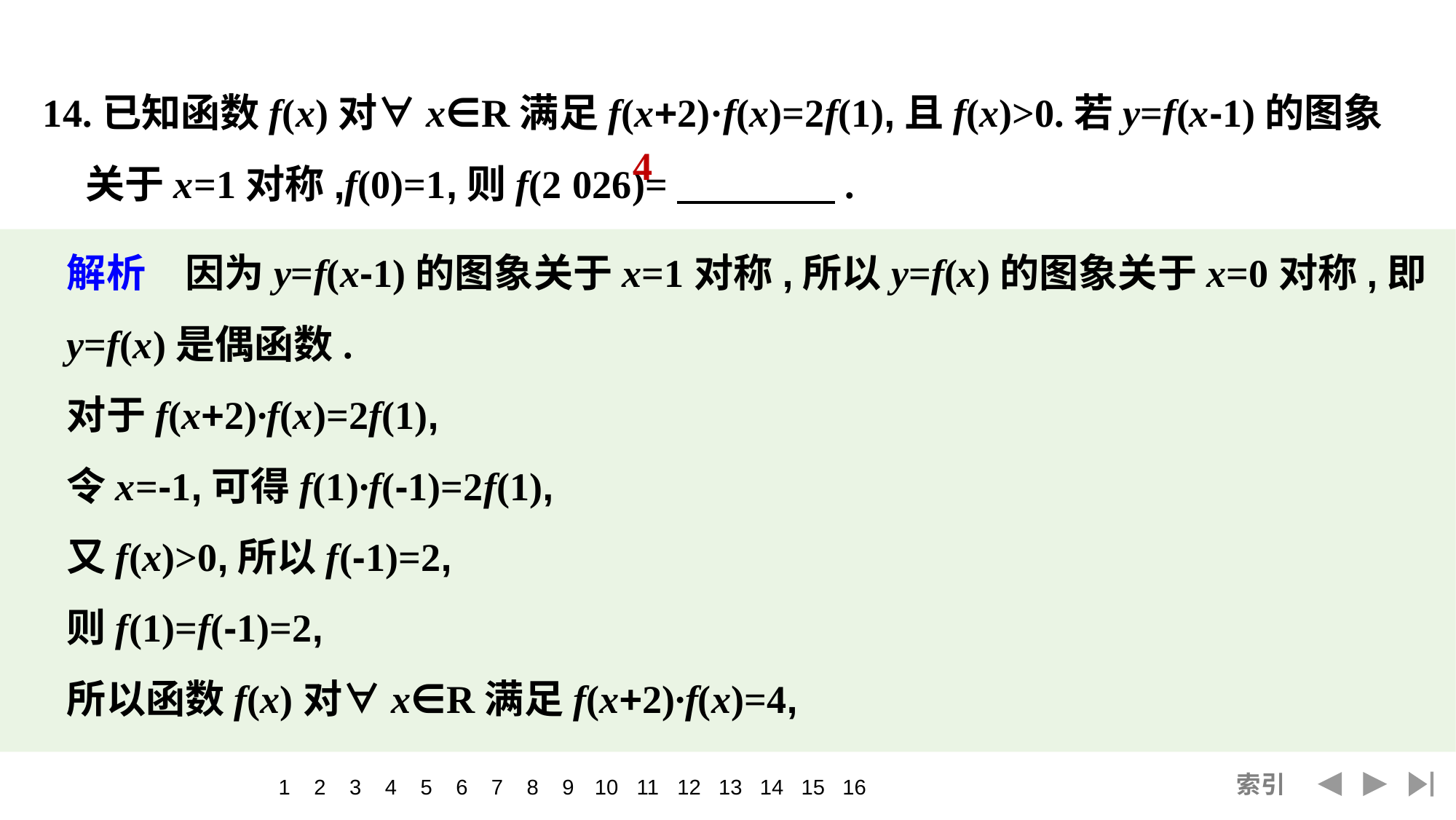

14.已知函数f(x)对∀x∈R满足f(x+2)·f(x)=2f(1),且f(x)>0.若y=f(x-1)的图象关于x=1对称,f(0)=1,则f(2 026)=　　　　.

4
解析　因为y=f(x-1)的图象关于x=1对称,所以y=f(x)的图象关于x=0对称,即y=f(x)是偶函数.
对于f(x+2)·f(x)=2f(1),
令x=-1,可得f(1)·f(-1)=2f(1),
又f(x)>0,所以f(-1)=2,
则f(1)=f(-1)=2,
所以函数f(x)对∀x∈R满足f(x+2)·f(x)=4,